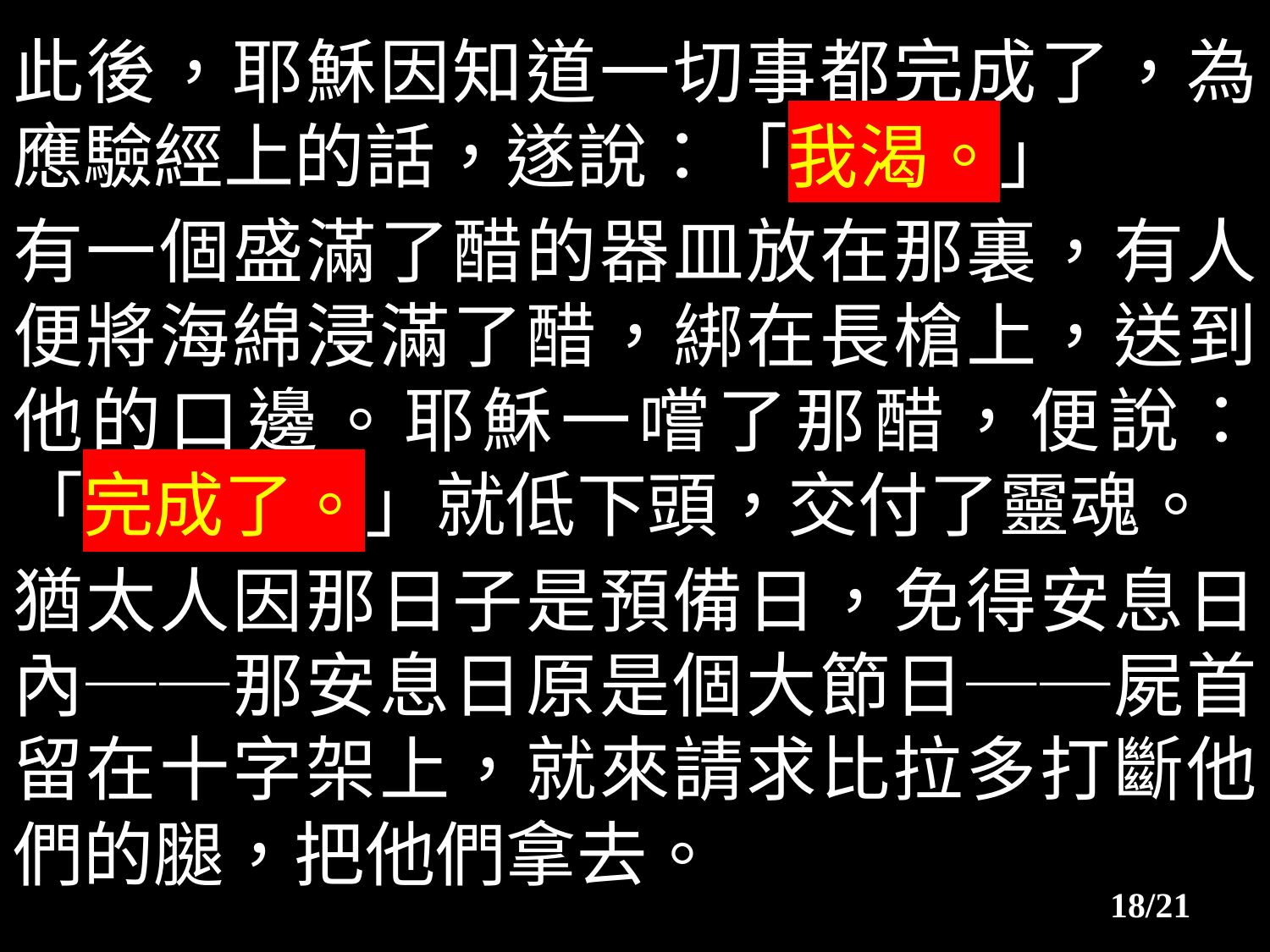

此後，耶穌因知道一切事都完成了，為應驗經上的話，遂說：「我渴。」
有一個盛滿了醋的器皿放在那裏，有人便將海綿浸滿了醋，綁在長槍上，送到他的口邊。耶穌一嚐了那醋，便說：「完成了。」就低下頭，交付了靈魂。
猶太人因那日子是預備日，免得安息日內──那安息日原是個大節日──屍首留在十字架上，就來請求比拉多打斷他們的腿，把他們拿去。
18/21